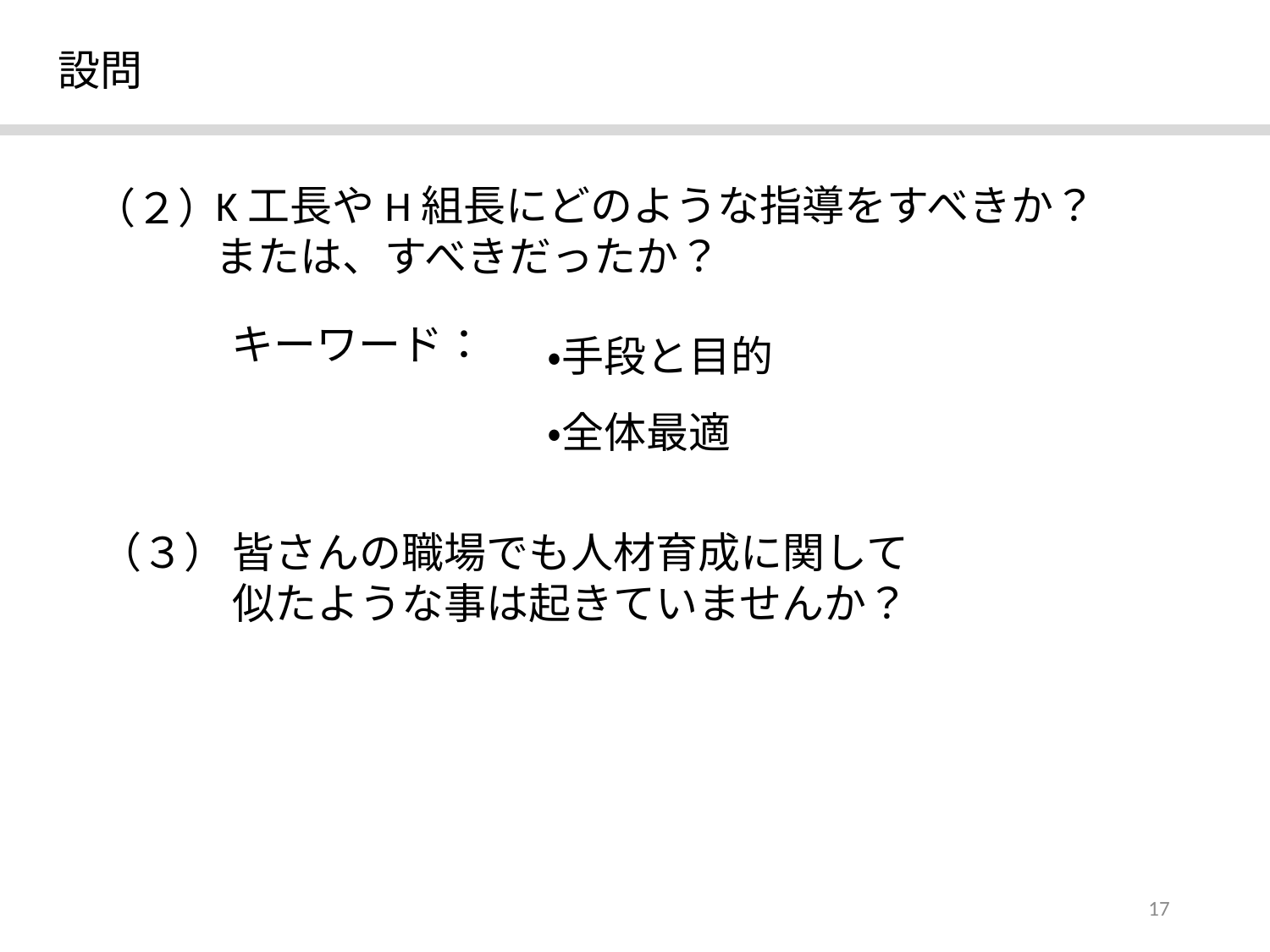

設問
K工長やH組長にどのような指導をすべきか？
または、すべきだったか？
（２）
・手段と目的
・全体最適
キーワード：
（３）
皆さんの職場でも人材育成に関して
似たような事は起きていませんか？
17